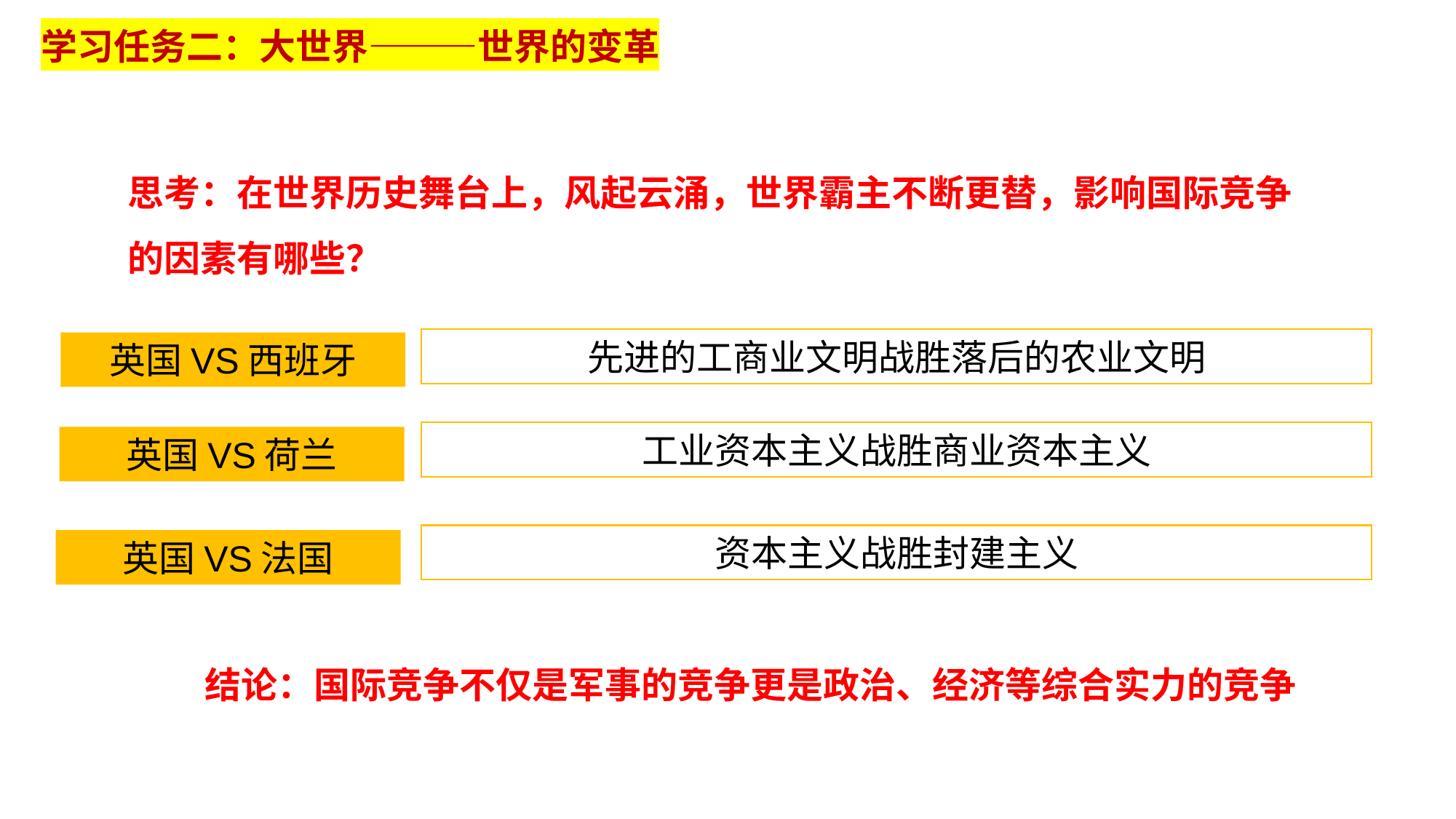

学习任务二：大世界———世界的变革
思考：在世界历史舞台上，风起云涌，世界霸主不断更替，影响国际竞争的因素有哪些？
先进的工商业文明战胜落后的农业文明
英国VS西班牙
工业资本主义战胜商业资本主义
英国VS荷兰
资本主义战胜封建主义
英国VS法国
结论：国际竞争不仅是军事的竞争更是政治、经济等综合实力的竞争